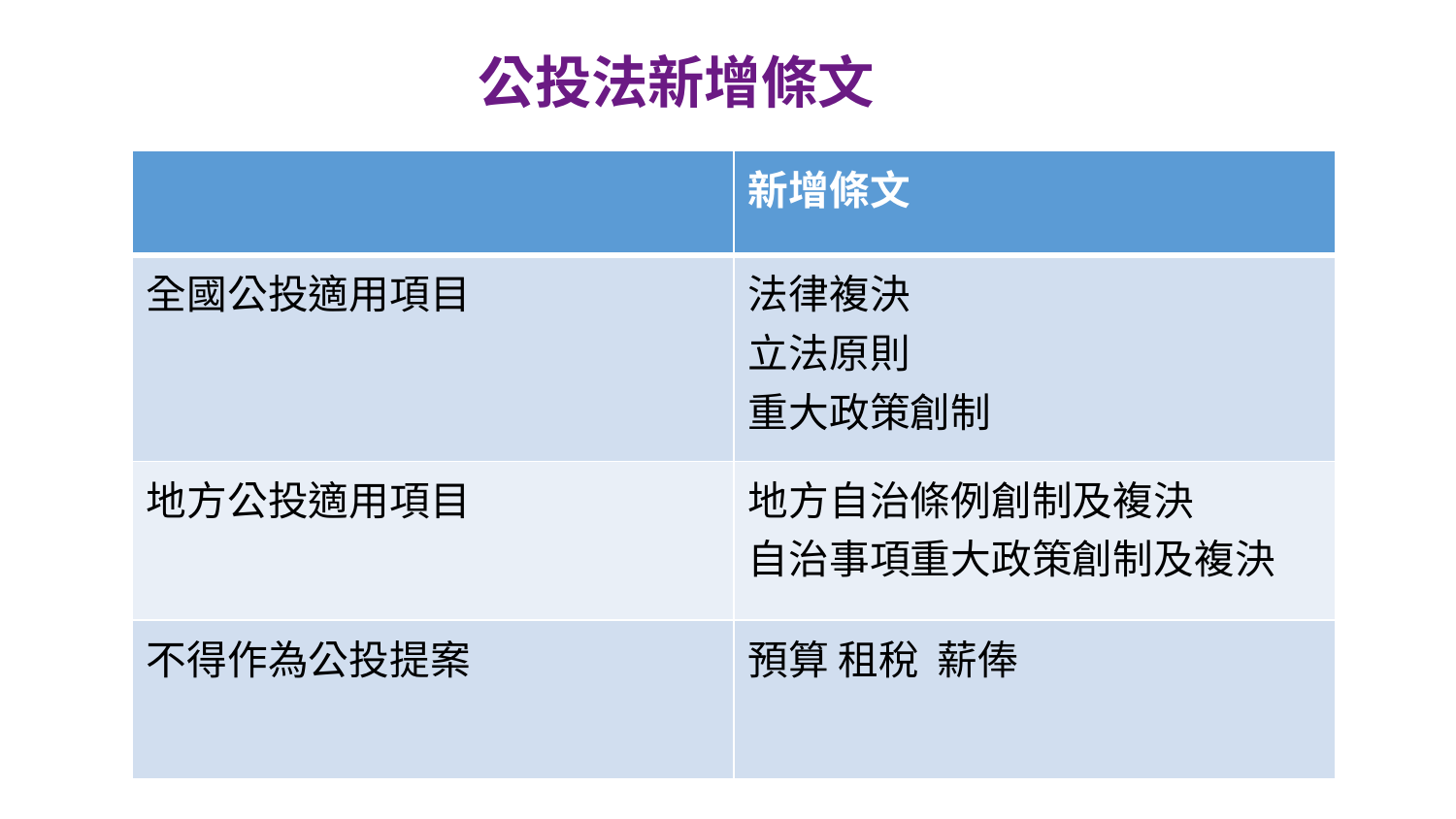

公投法新增條文
|  | 新增條文 |
| --- | --- |
| 全國公投適用項目 | 法律複決 立法原則 重大政策創制 |
| 地方公投適用項目 | 地方自治條例創制及複決 自治事項重大政策創制及複決 |
| 不得作為公投提案 | 預算 租稅 薪俸 |